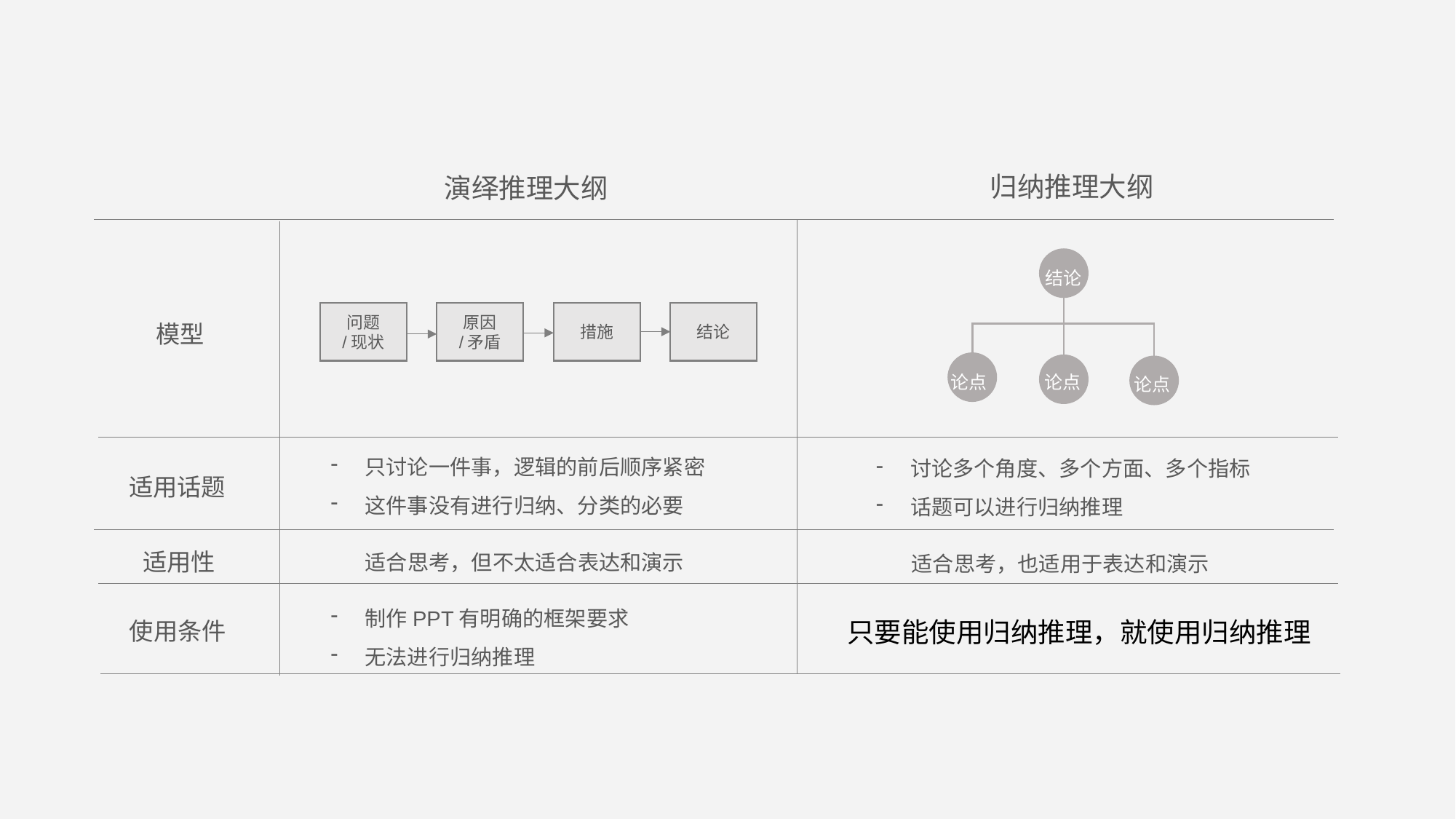

归纳推理大纲
演绎推理大纲

结论
论点
论点
论点
模型
结论
问题
/现状
原因
/矛盾
措施
只讨论一件事，逻辑的前后顺序紧密
这件事没有进行归纳、分类的必要
讨论多个角度、多个方面、多个指标
话题可以进行归纳推理
适用话题
适用性
适合思考，但不太适合表达和演示
适合思考，也适用于表达和演示
制作PPT有明确的框架要求
无法进行归纳推理
只要能使用归纳推理，就使用归纳推理
使用条件